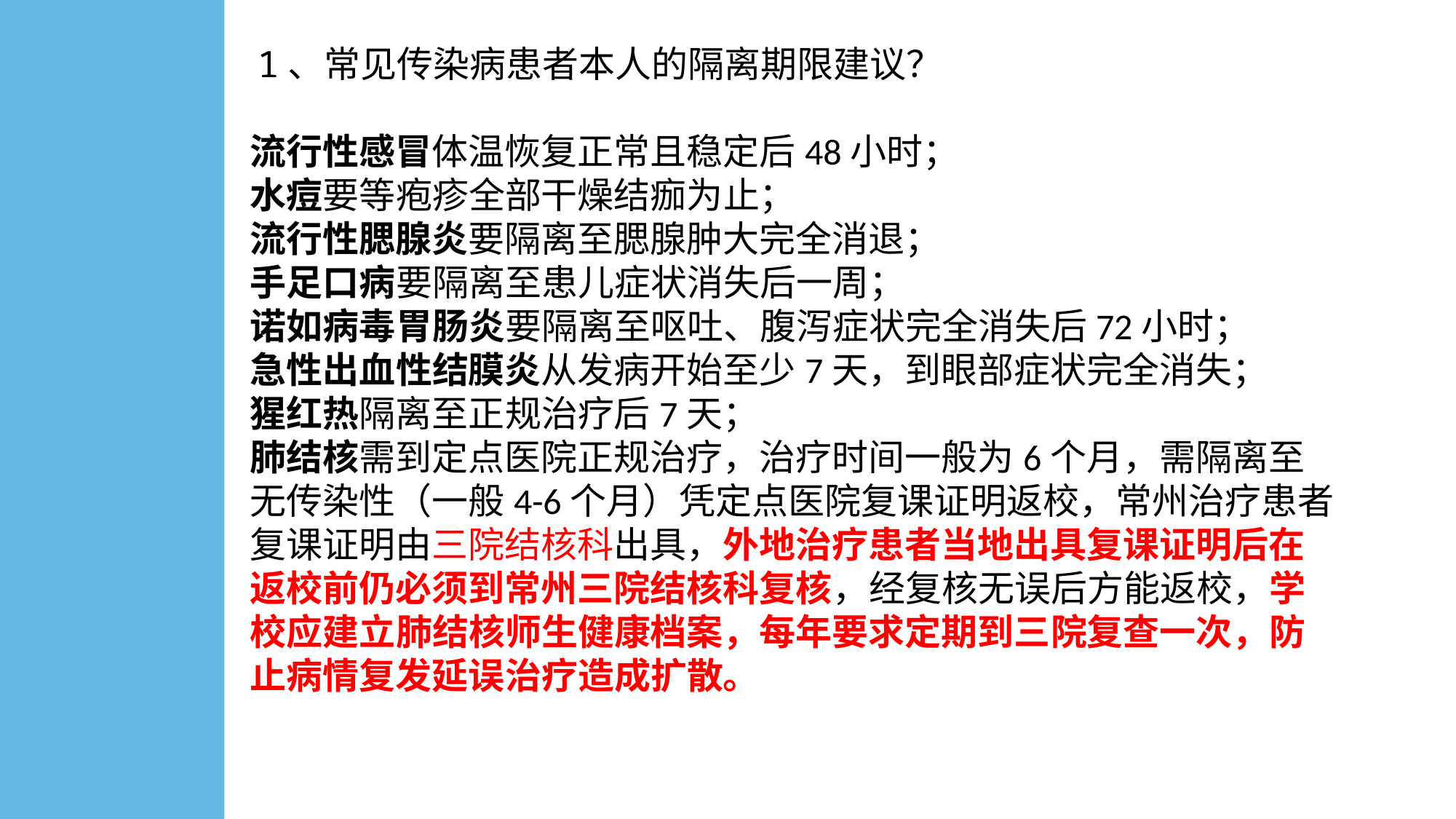

1、常见传染病患者本人的隔离期限建议？

流行性感冒体温恢复正常且稳定后48小时；
水痘要等疱疹全部干燥结痂为止；
流行性腮腺炎要隔离至腮腺肿大完全消退；
手足口病要隔离至患儿症状消失后一周；
诺如病毒胃肠炎要隔离至呕吐、腹泻症状完全消失后72小时；
急性出血性结膜炎从发病开始至少7天，到眼部症状完全消失；
猩红热隔离至正规治疗后7天；
肺结核需到定点医院正规治疗，治疗时间一般为6个月，需隔离至无传染性（一般4-6个月）凭定点医院复课证明返校，常州治疗患者复课证明由三院结核科出具，外地治疗患者当地出具复课证明后在返校前仍必须到常州三院结核科复核，经复核无误后方能返校，学校应建立肺结核师生健康档案，每年要求定期到三院复查一次，防止病情复发延误治疗造成扩散。